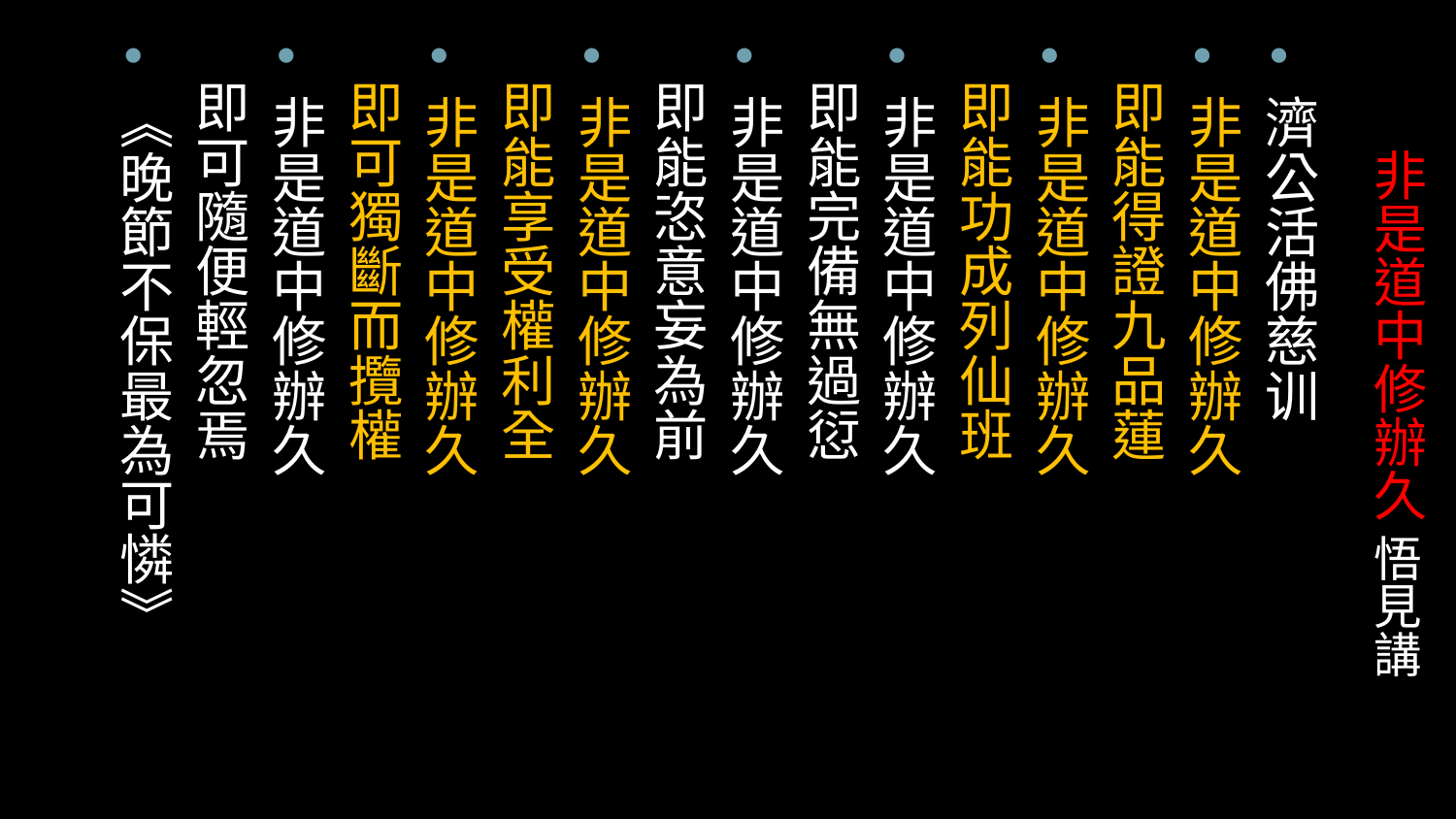

濟公活佛慈训
非是道中修辦久
  即能得證九品蓮
非是道中修辦久
  即能功成列仙班
非是道中修辦久
  即能完備無過愆
非是道中修辦久
  即能恣意妄為前
非是道中修辦久
  即能享受權利全
非是道中修辦久
  即可獨斷而攬權
非是道中修辦久
  即可隨便輕忽焉
《晚節不保最為可憐》

# 非是道中修辦久 悟見講